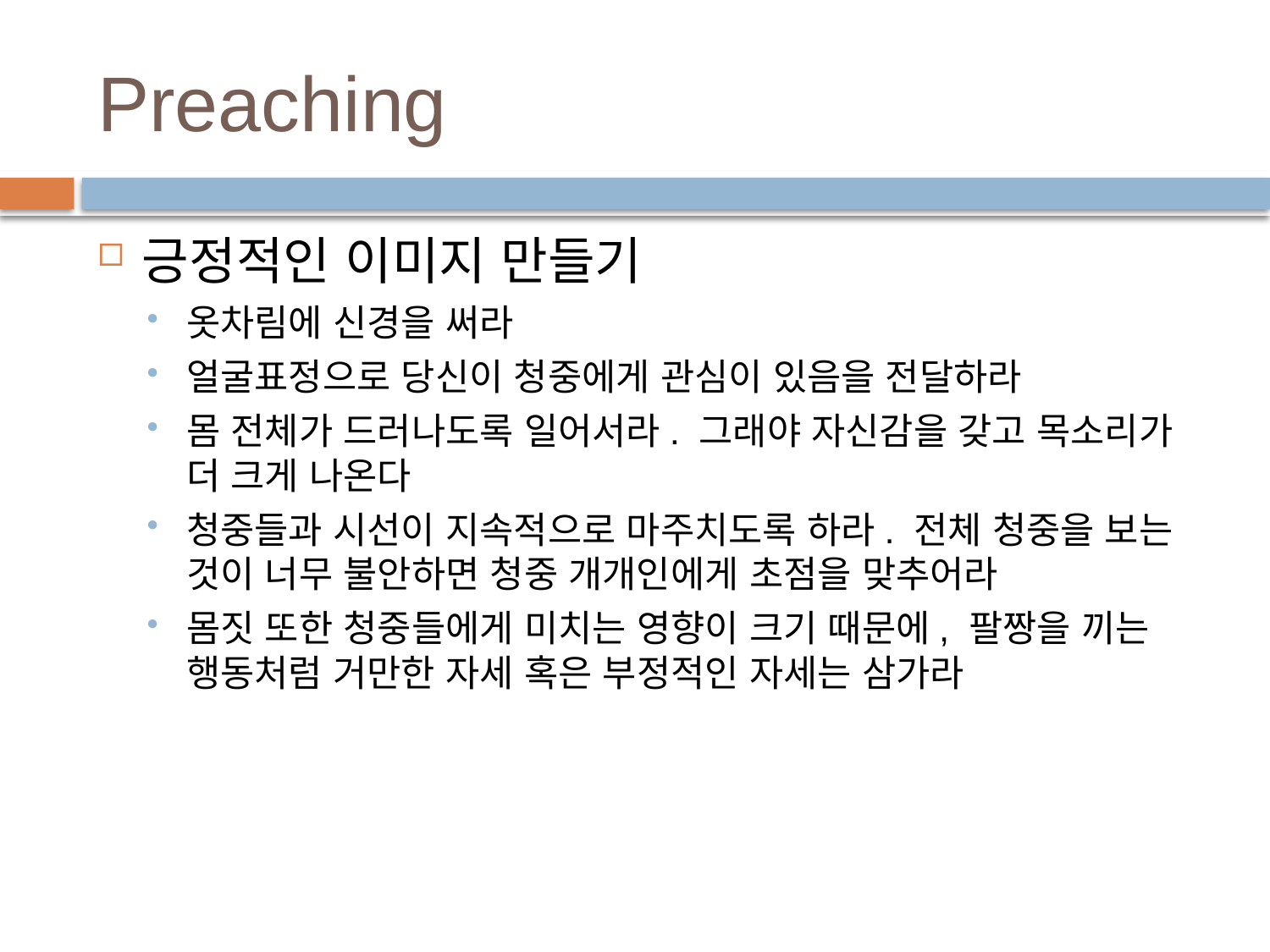

# Preaching
긍정적인 이미지 만들기
옷차림에 신경을 써라
얼굴표정으로 당신이 청중에게 관심이 있음을 전달하라
몸 전체가 드러나도록 일어서라. 그래야 자신감을 갖고 목소리가 더 크게 나온다
청중들과 시선이 지속적으로 마주치도록 하라. 전체 청중을 보는 것이 너무 불안하면 청중 개개인에게 초점을 맞추어라
몸짓 또한 청중들에게 미치는 영향이 크기 때문에, 팔짱을 끼는 행동처럼 거만한 자세 혹은 부정적인 자세는 삼가라